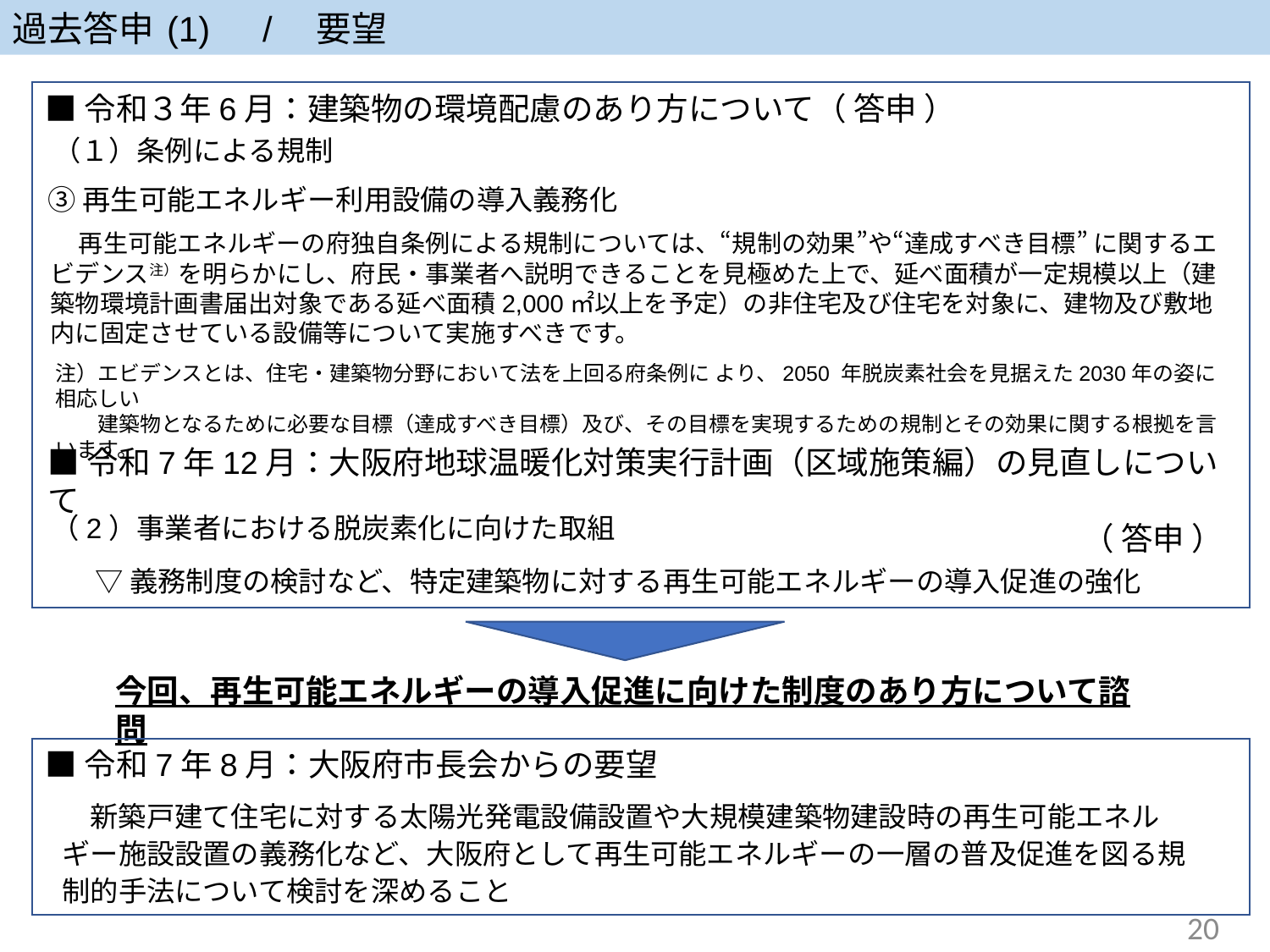

過去答申 (1)　/　要望
■令和３年6月：建築物の環境配慮のあり方について（ 答申 ）

（１）条例による規制
③再生可能エネルギー利用設備の導入義務化
　再生可能エネルギーの府独自条例による規制については、“規制の効果”や“達成すべき目標” に関するエビデンス注）を明らかにし、府民・事業者へ説明できることを見極めた上で、延べ面積が一定規模以上（建築物環境計画書届出対象である延べ面積2,000㎡以上を予定）の非住宅及び住宅を対象に、建物及び敷地内に固定させている設備等について実施すべきです。

注）エビデンスとは、住宅・建築物分野において法を上回る府条例に より、2050 年脱炭素社会を見据えた2030年の姿に相応しい
　　建築物となるために必要な目標（達成すべき目標）及び、その目標を実現するための規制とその効果に関する根拠を言います。
■令和7年12月：大阪府地球温暖化対策実行計画（区域施策編）の見直しについて
（ 答申 ）
（2）事業者における脱炭素化に向けた取組
▽義務制度の検討など、特定建築物に対する再生可能エネルギーの導入促進の強化

今回、再生可能エネルギーの導入促進に向けた制度のあり方について諮問
■令和7年8月：大阪府市長会からの要望

　新築戸建て住宅に対する太陽光発電設備設置や大規模建築物建設時の再生可能エネルギー施設設置の義務化など、大阪府として再生可能エネルギーの一層の普及促進を図る規制的手法について検討を深めること
20